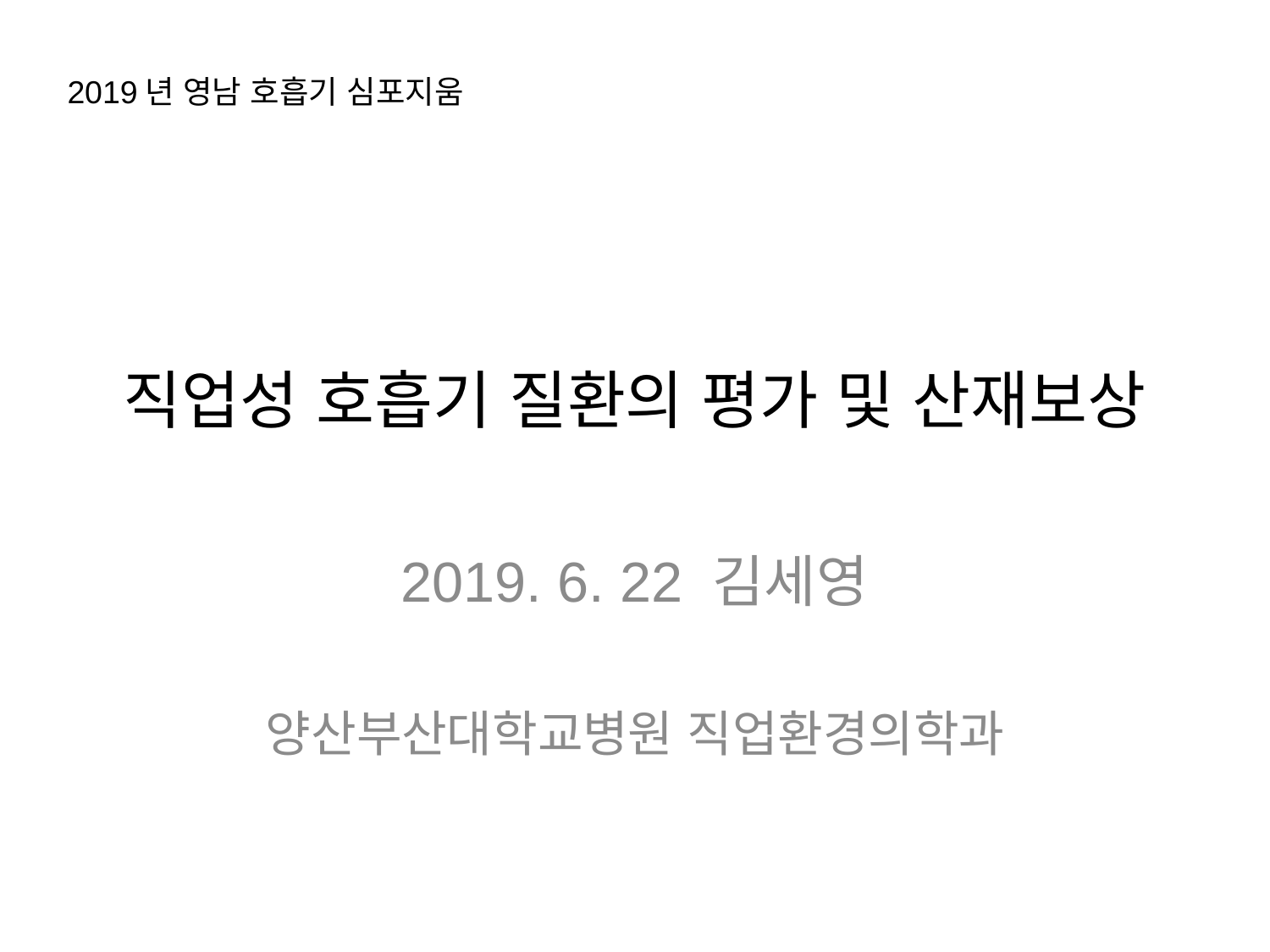

2019년 영남 호흡기 심포지움
# 직업성 호흡기 질환의 평가 및 산재보상
2019. 6. 22 김세영

양산부산대학교병원 직업환경의학과